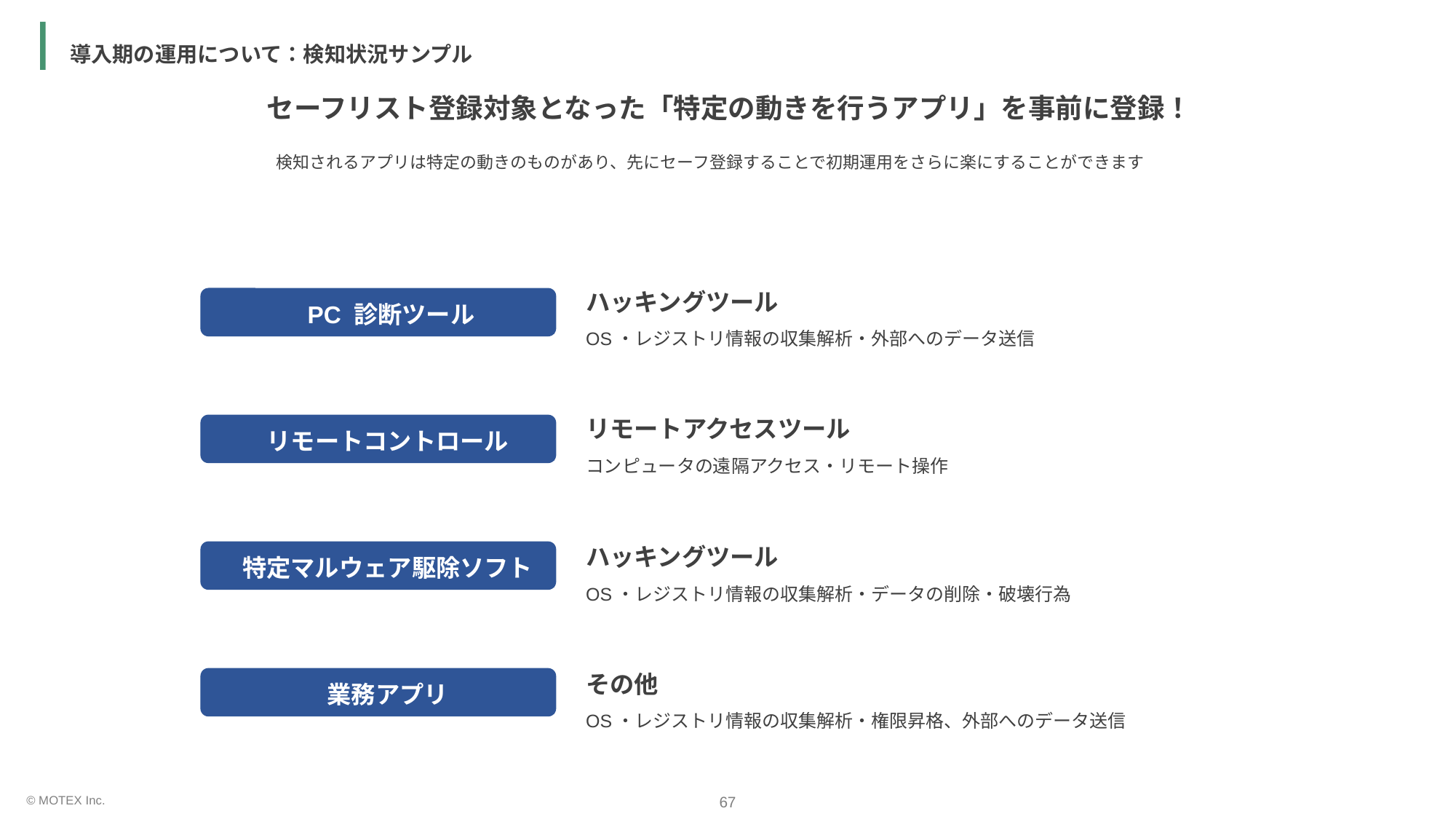

導入期の運用について：検知状況サンプル
セーフリスト登録対象となった「特定の動きを行うアプリ」を事前に登録！
検知されるアプリは特定の動きのものがあり、先にセーフ登録することで初期運用をさらに楽にすることができます
ハッキングツール
OS・レジストリ情報の収集解析・外部へのデータ送信

 PC 診断ツール
リモートアクセスツール
コンピュータの遠隔アクセス・リモート操作

リモートコントロール
ハッキングツール
OS・レジストリ情報の収集解析・データの削除・破壊行為

特定マルウェア駆除ソフト
その他
OS・レジストリ情報の収集解析・権限昇格、外部へのデータ送信

業務アプリ